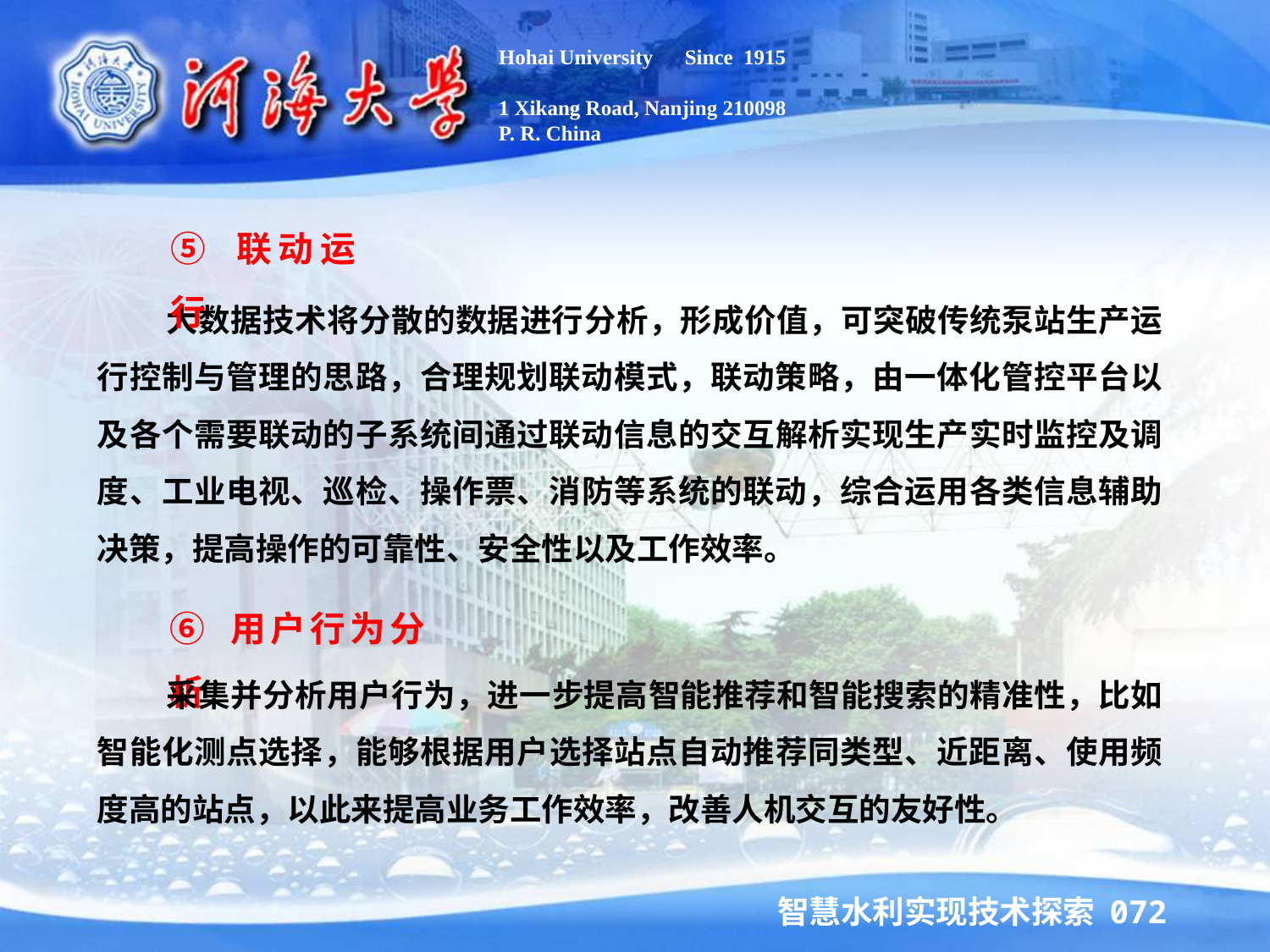

Hohai University      Since  1915
1 Xikang Road, Nanjing 210098
P. R. China
⑤ 联动运行
        大数据技术将分散的数据进行分析，形成价值，可突破传统泵站生产运行控制与管理的思路，合理规划联动模式，联动策略，由一体化管控平台以及各个需要联动的子系统间通过联动信息的交互解析实现生产实时监控及调度、工业电视、巡检、操作票、消防等系统的联动，综合运用各类信息辅助决策，提高操作的可靠性、安全性以及工作效率。
⑥ 用户行为分析
        采集并分析用户行为，进一步提高智能推荐和智能搜索的精准性，比如智能化测点选择，能够根据用户选择站点自动推荐同类型、近距离、使用频度高的站点，以此来提高业务工作效率，改善人机交互的友好性。
智慧水利实现技术探索 072